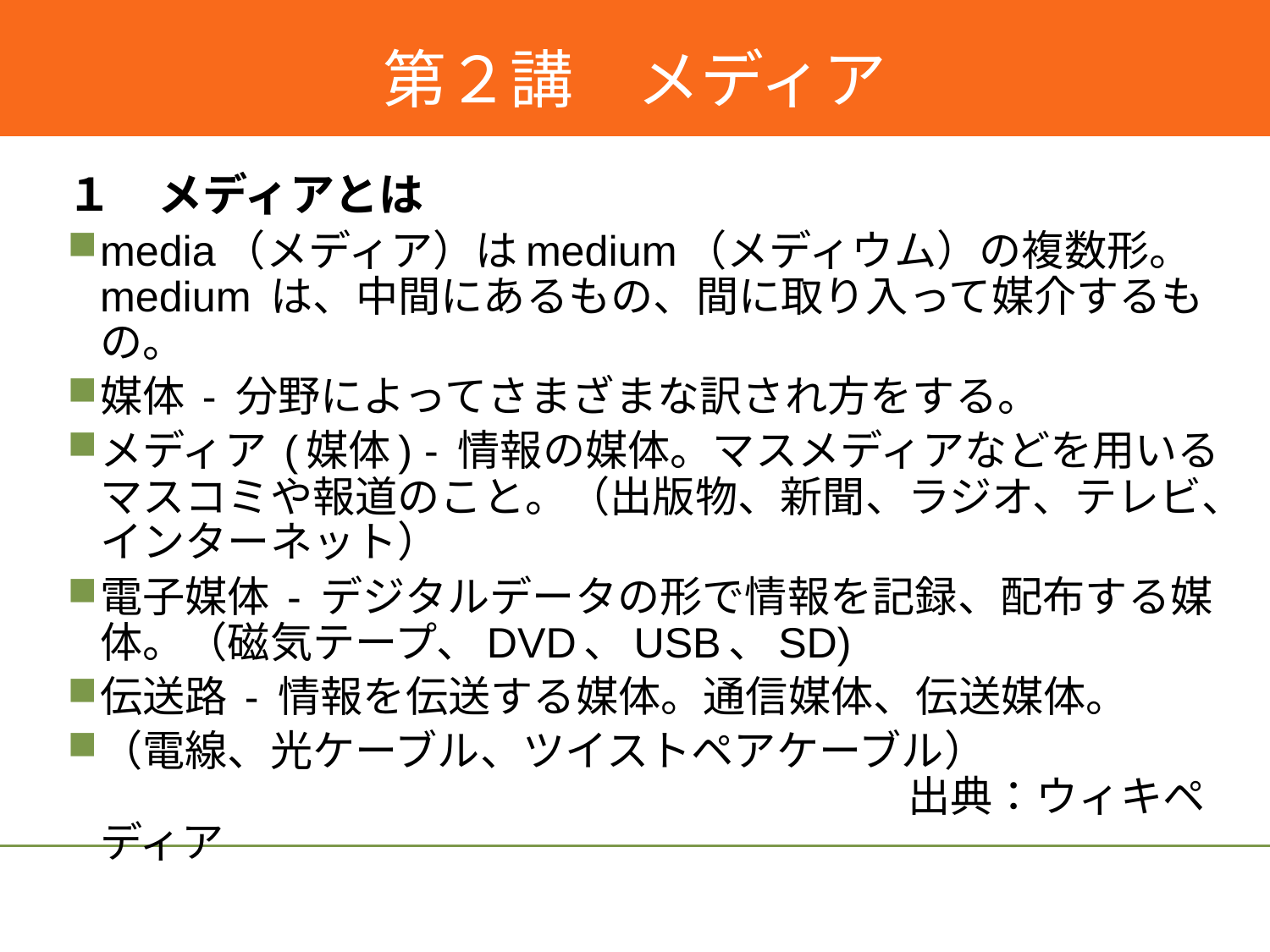

#
第２講　メディア
１　メディアとは
media（メディア）はmedium（メディウム）の複数形。medium は、中間にあるもの、間に取り入って媒介するもの。
媒体 - 分野によってさまざまな訳され方をする。
メディア (媒体) - 情報の媒体。マスメディアなどを用いるマスコミや報道のこと。（出版物、新聞、ラジオ、テレビ、インターネット）
電子媒体 - デジタルデータの形で情報を記録、配布する媒体。（磁気テープ、DVD、USB、SD)
伝送路 - 情報を伝送する媒体。通信媒体、伝送媒体。
（電線、光ケーブル、ツイストペアケーブル）　　　　　　　　　　　　　　　　　　　　　　　　出典：ウィキペディア